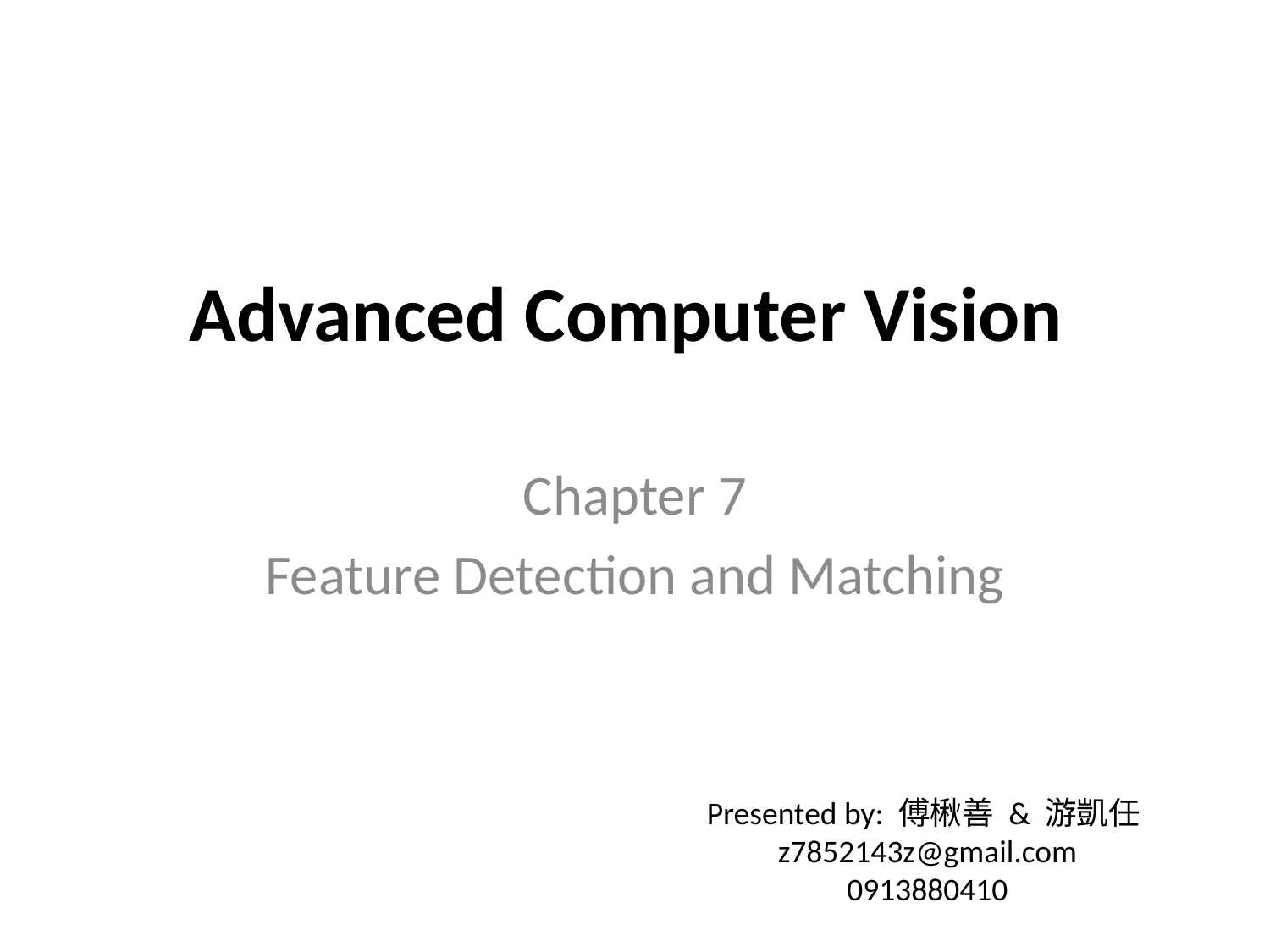

# Advanced Computer Vision
Chapter 7
Feature Detection and Matching
Presented by: 傅楸善 & 游凱任z7852143z@gmail.com
0913880410